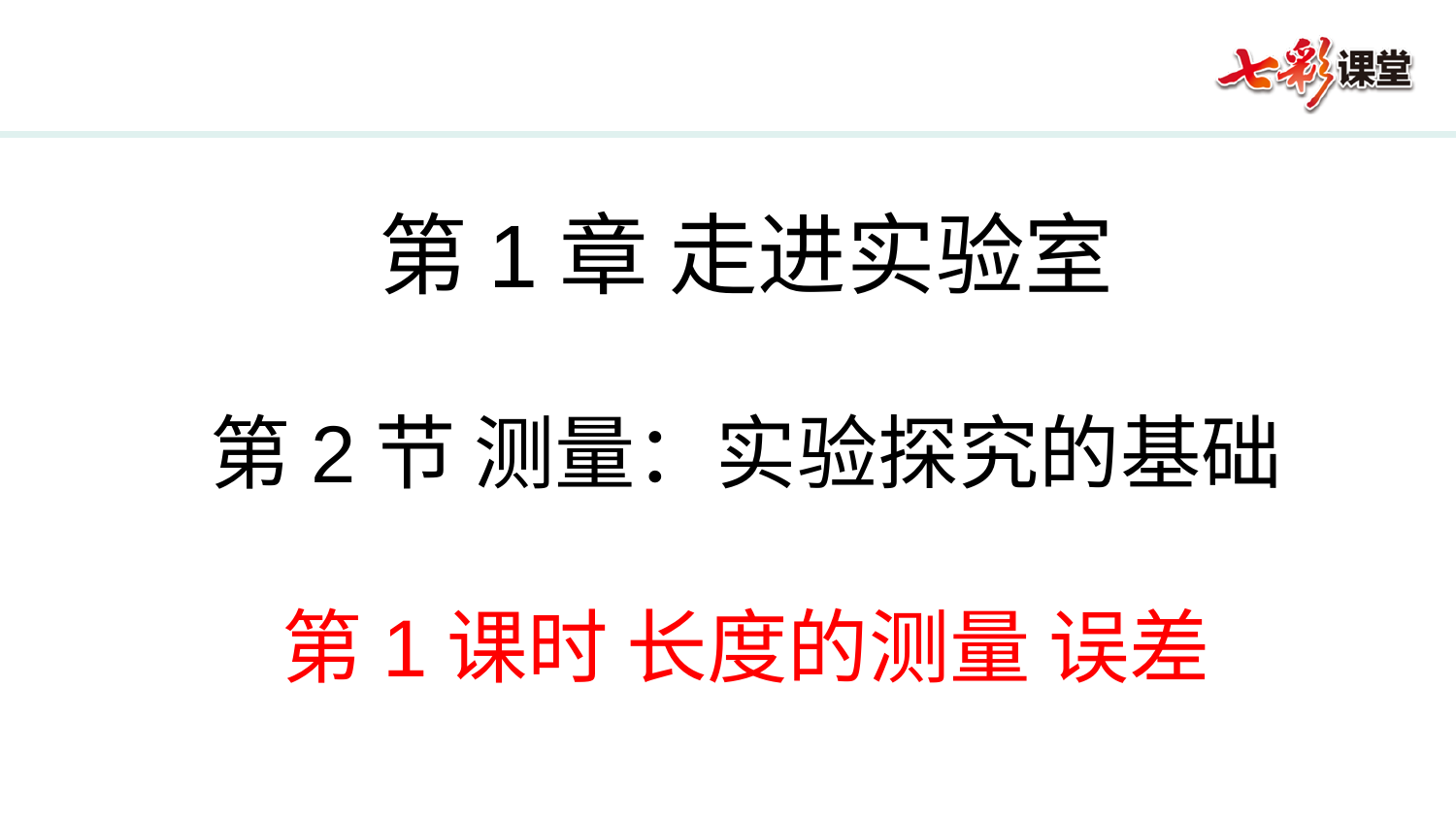

第1章 走进实验室

第2节 测量：实验探究的基础

第1课时 长度的测量 误差